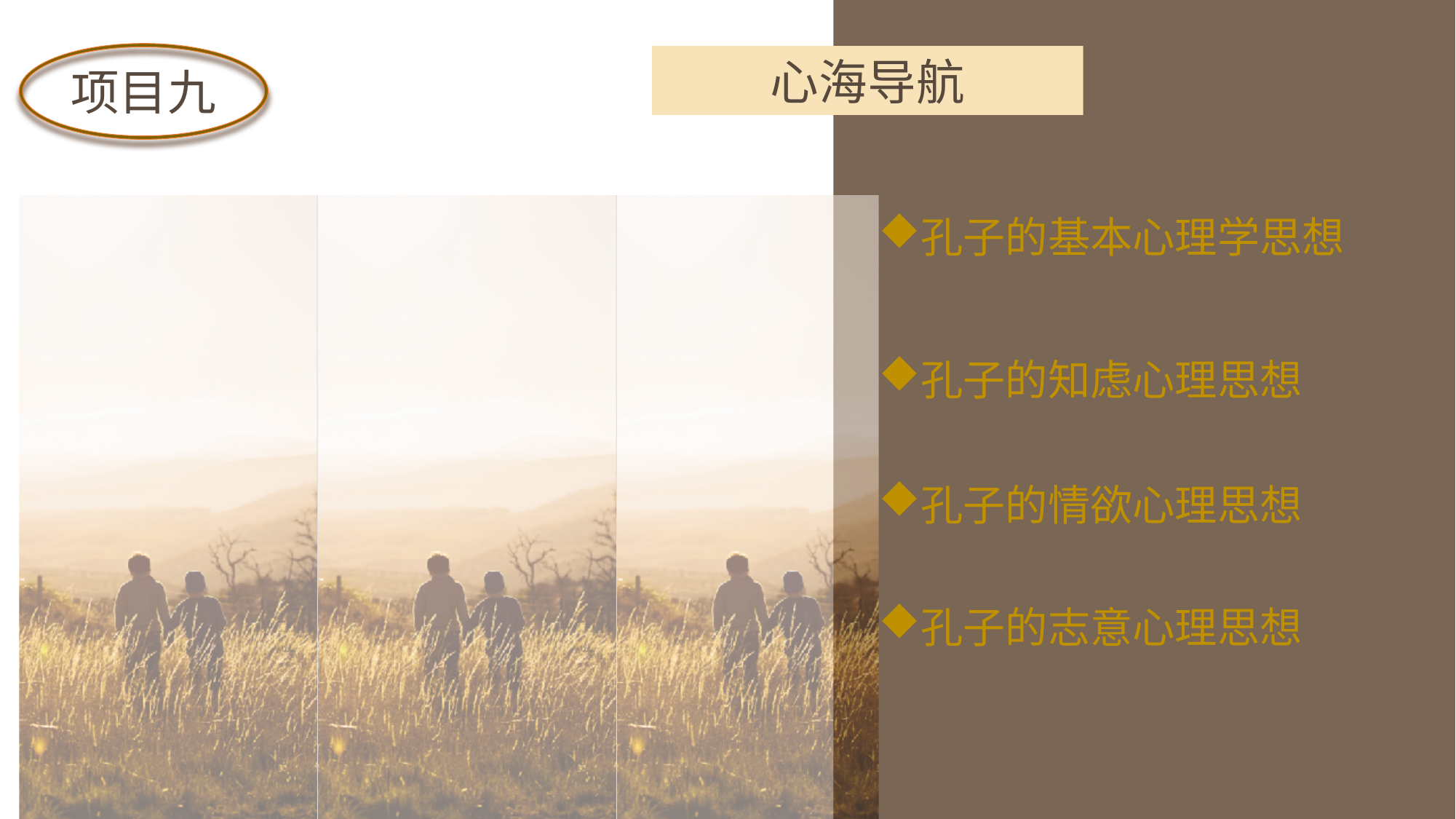

项目九
心海导航

孔子的基本心理学思想
孔子的知虑心理思想
孔子的情欲心理思想
孔子的志意心理思想